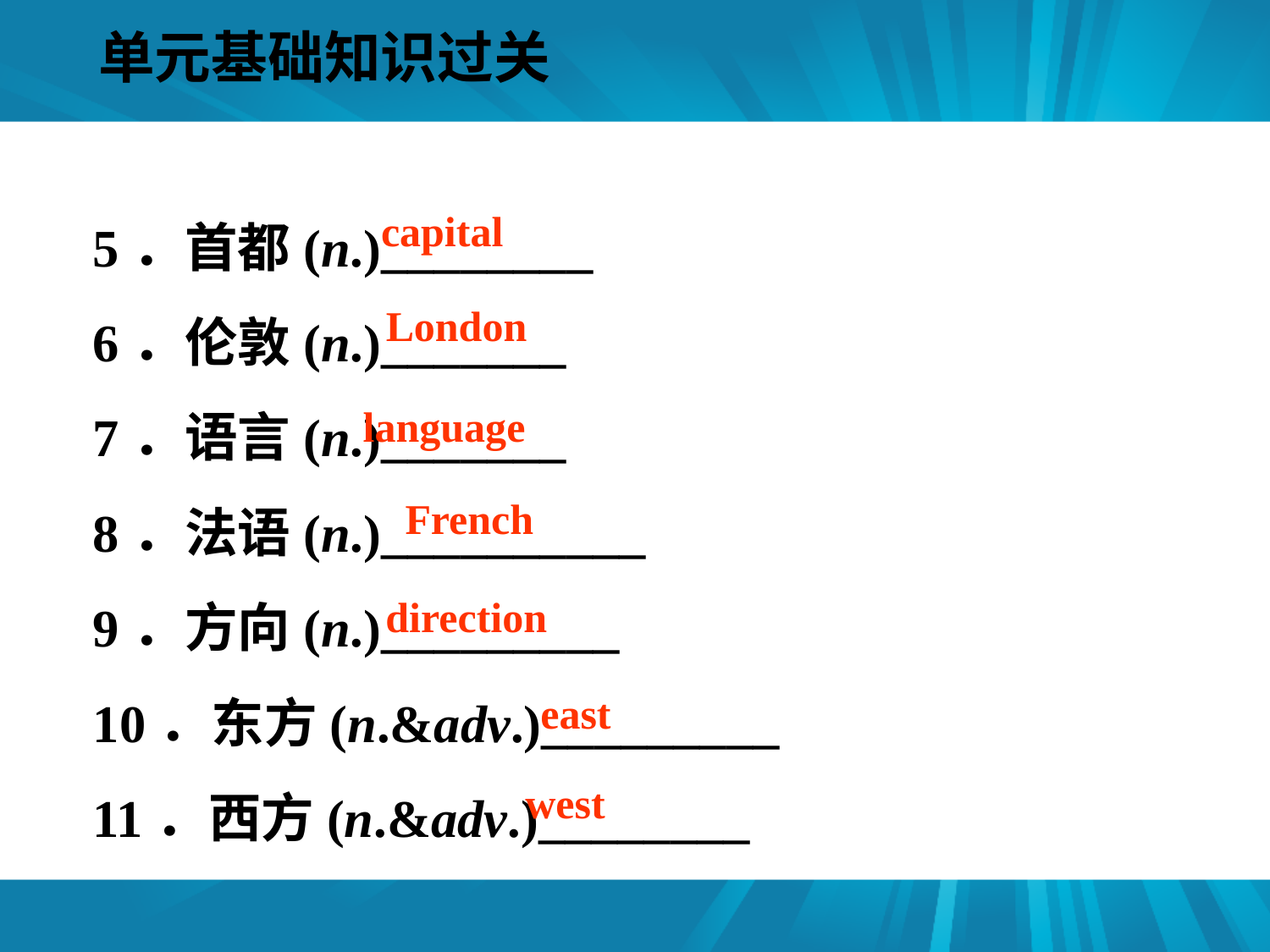

单元基础知识过关
#
5．首都(n.)________
6．伦敦(n.)_______
7．语言(n.)_______
8．法语(n.)__________
9．方向(n.)_________
10．东方(n.&adv.)_________
11．西方(n.&adv.)________
capital
London
language
French
direction
east
west